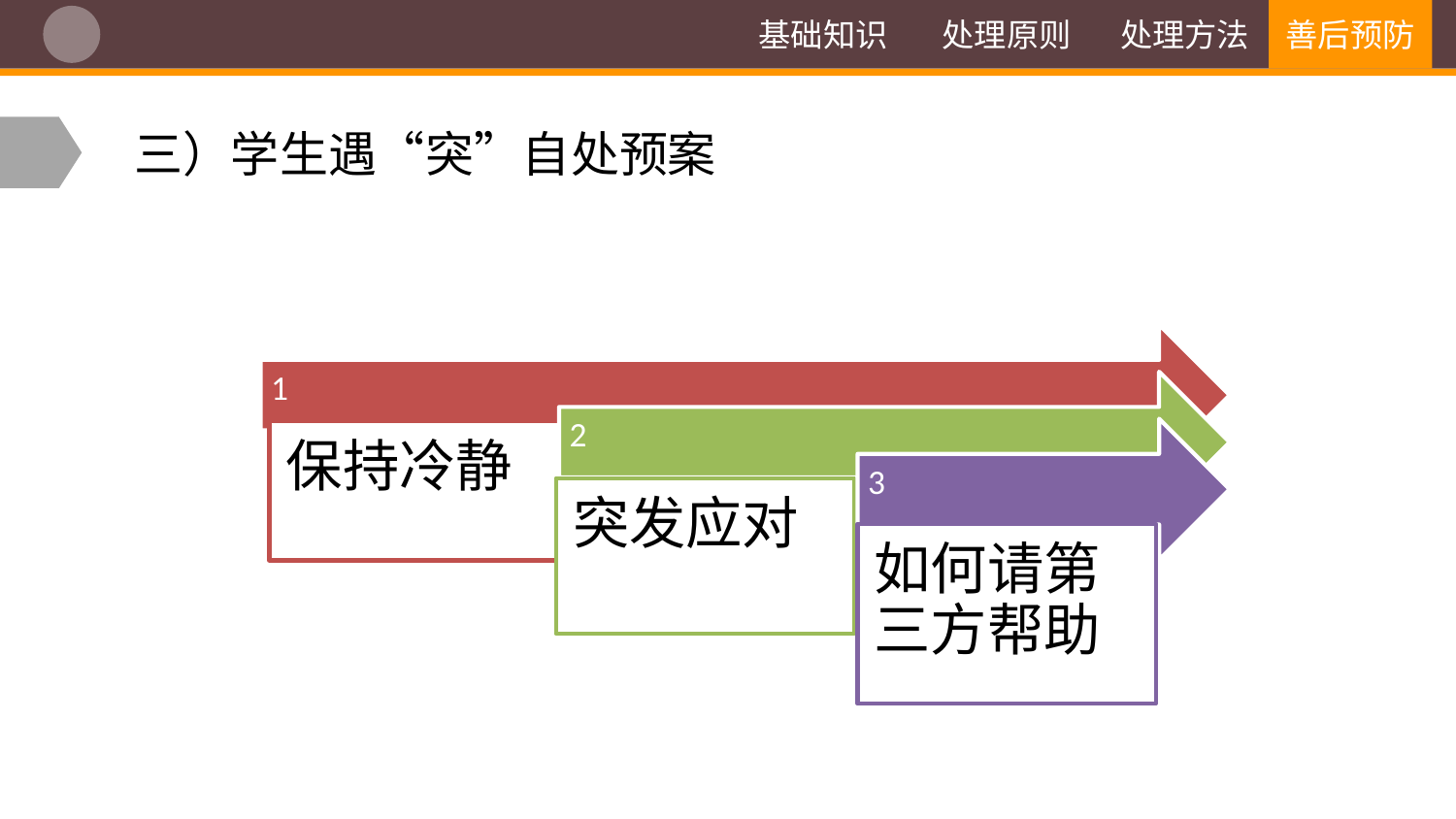

基础知识
处理原则
处理方法
善后预防

三）学生遇“突”自处预案

1
保持冷静
2
突发应对
3
如何请第三方帮助